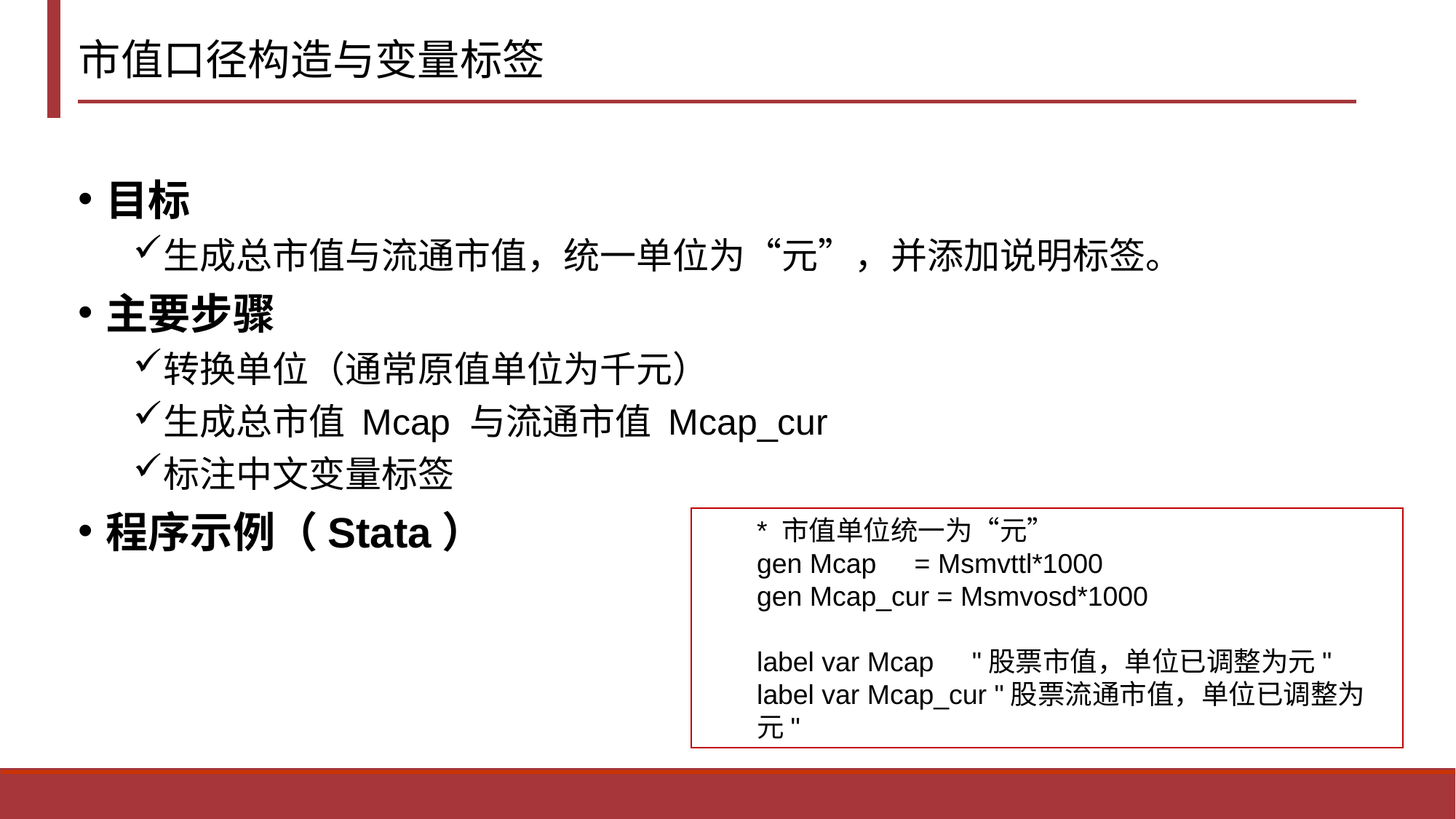

# 市值口径构造与变量标签
目标
生成总市值与流通市值，统一单位为“元”，并添加说明标签。
主要步骤
转换单位（通常原值单位为千元）
生成总市值 Mcap 与流通市值 Mcap_cur
标注中文变量标签
程序示例（Stata）
* 市值单位统一为“元”
gen Mcap     = Msmvttl*1000
gen Mcap_cur = Msmvosd*1000

label var Mcap     "股票市值，单位已调整为元"
label var Mcap_cur "股票流通市值，单位已调整为元"